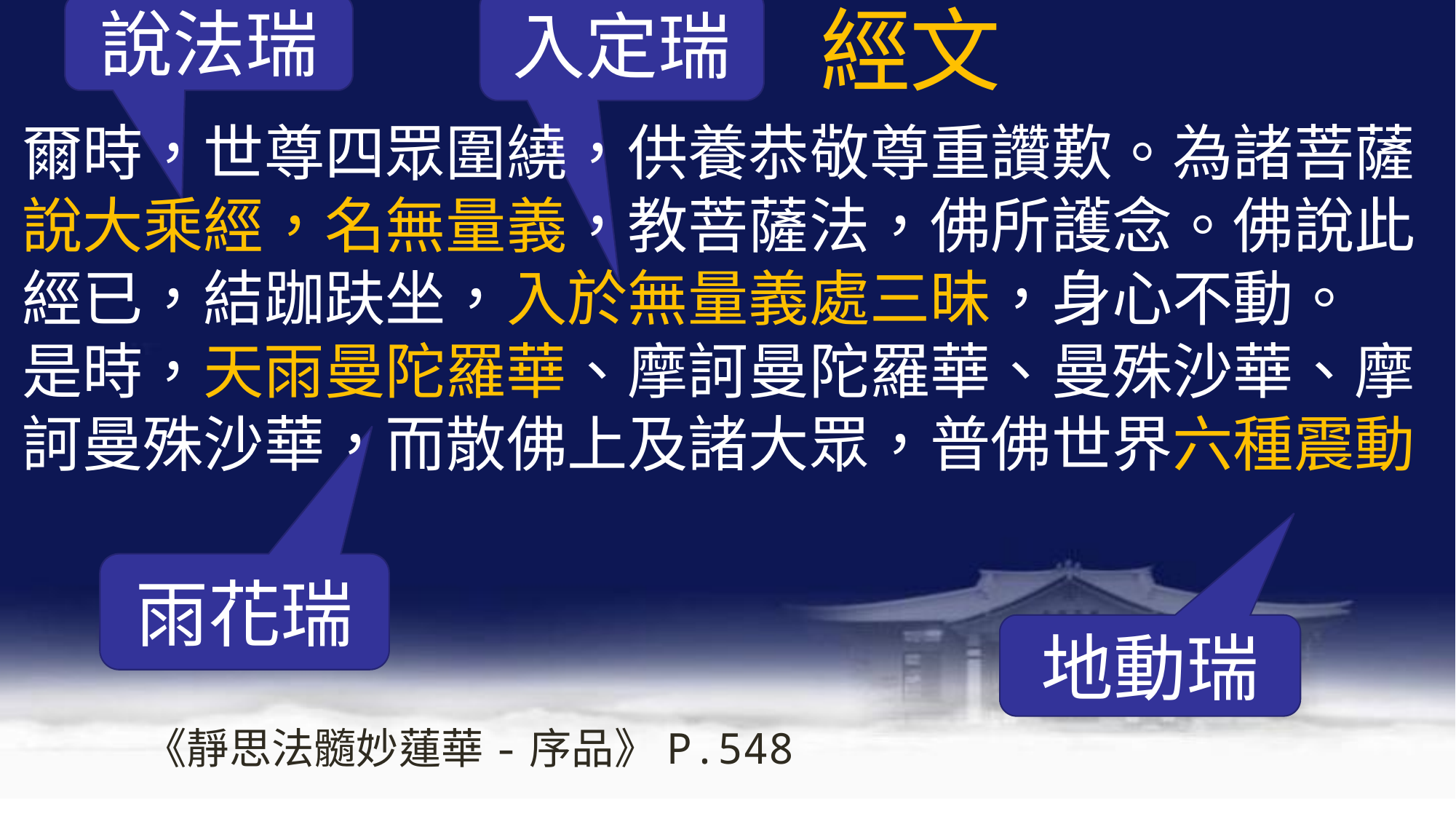

入定瑞
經文
說法瑞
# 爾時，世尊四眾圍繞，供養恭敬尊重讚歎。為諸菩薩說大乘經，名無量義，教菩薩法，佛所護念。佛說此經已，結跏趺坐，入於無量義處三昧，身心不動。 是時，天雨曼陀羅華、摩訶曼陀羅華、曼殊沙華、摩訶曼殊沙華，而散佛上及諸大眾，普佛世界六種震動
雨花瑞
地動瑞
《靜思法髓妙蓮華-序品》P.548